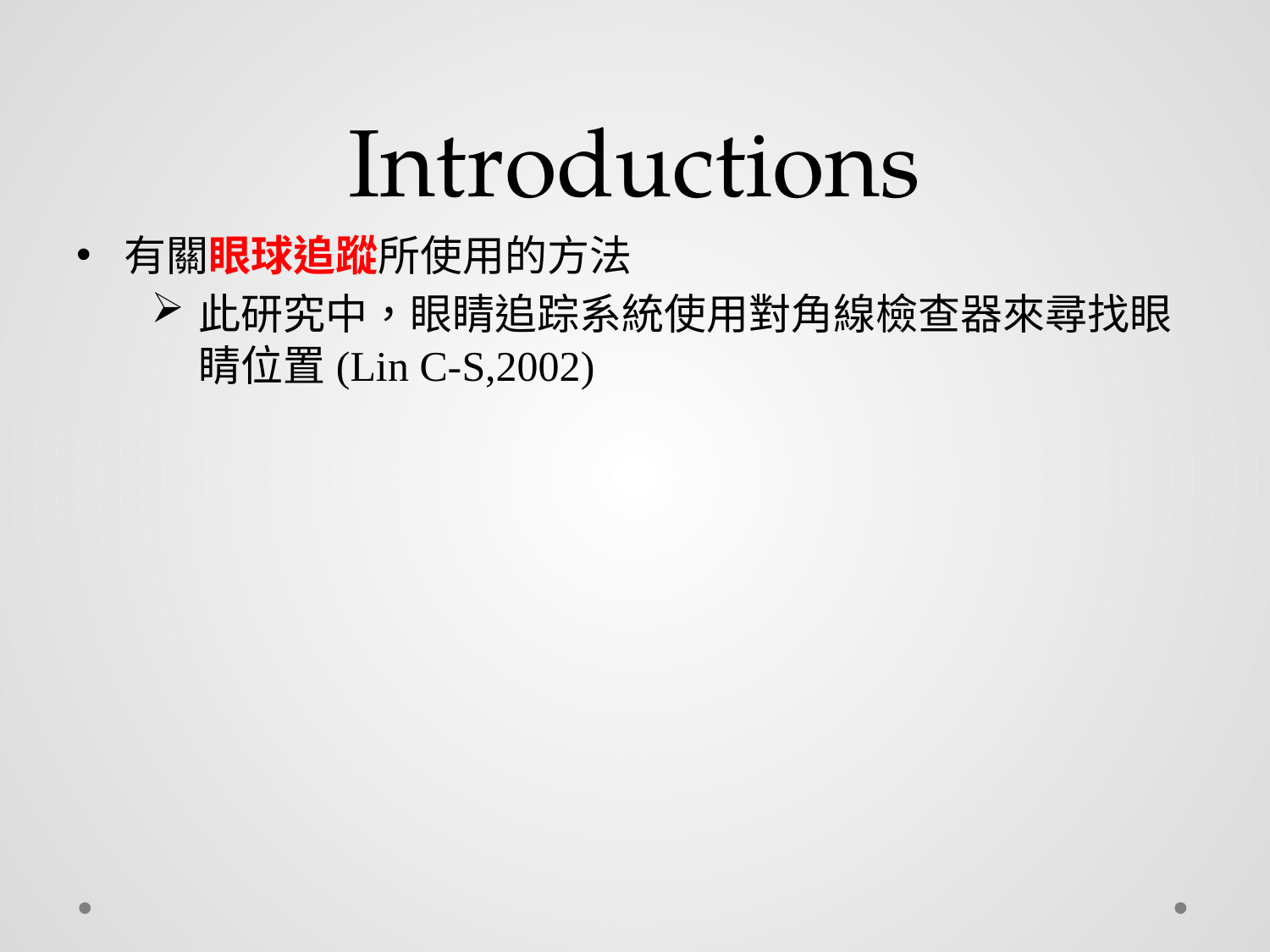

# Introductions
有關眼球追蹤所使用的方法
此研究中，眼睛追踪系統使用對角線檢查器來尋找眼睛位置(Lin C-S,2002)